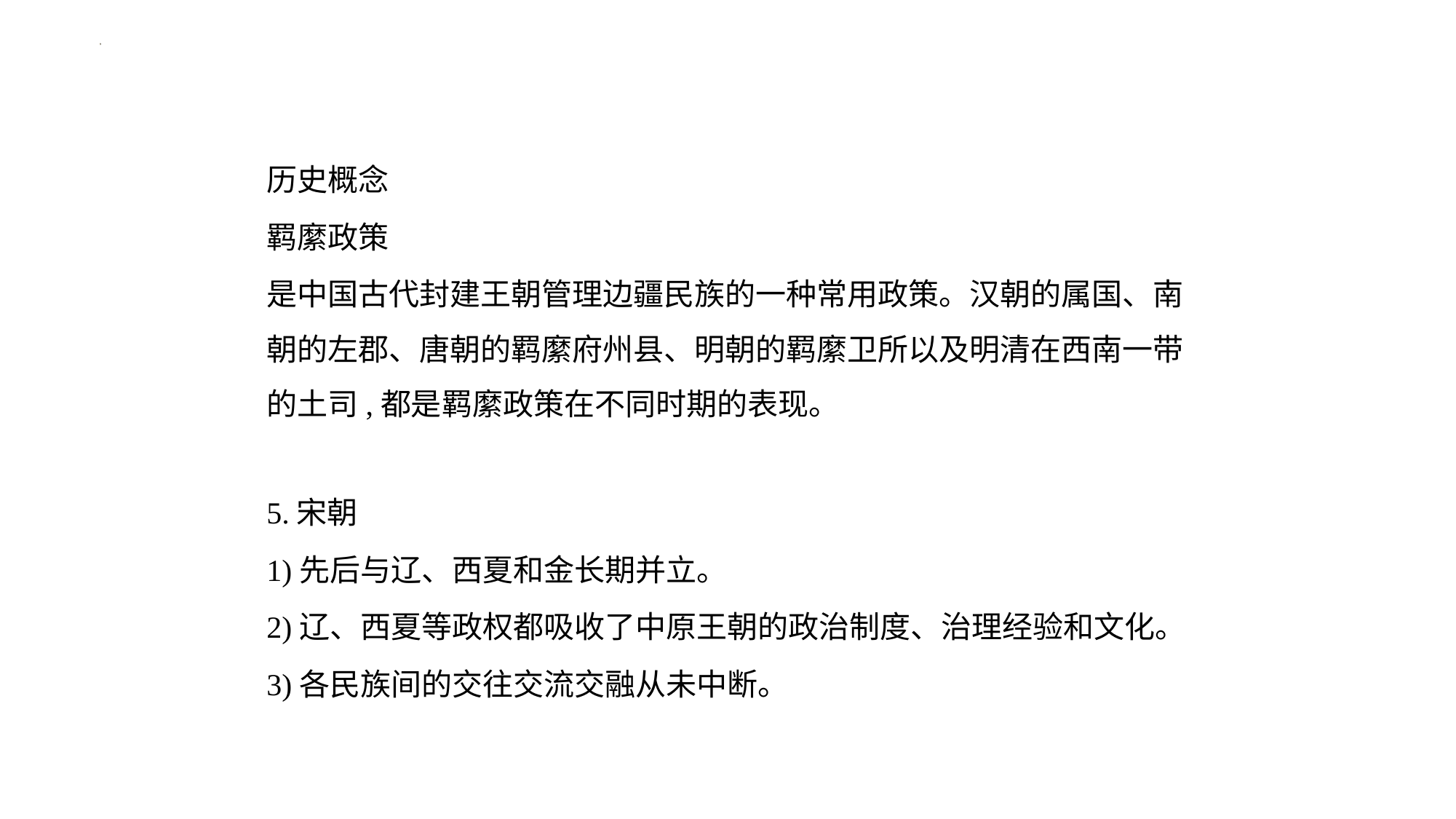

历史概念
羁縻政策
是中国古代封建王朝管理边疆民族的一种常用政策。汉朝的属国、南
朝的左郡、唐朝的羁縻府州县、明朝的羁縻卫所以及明清在西南一带
的土司,都是羁縻政策在不同时期的表现。

5.宋朝
1)先后与辽、西夏和金长期并立。
2)辽、西夏等政权都吸收了中原王朝的政治制度、治理经验和文化。
3)各民族间的交往交流交融从未中断。